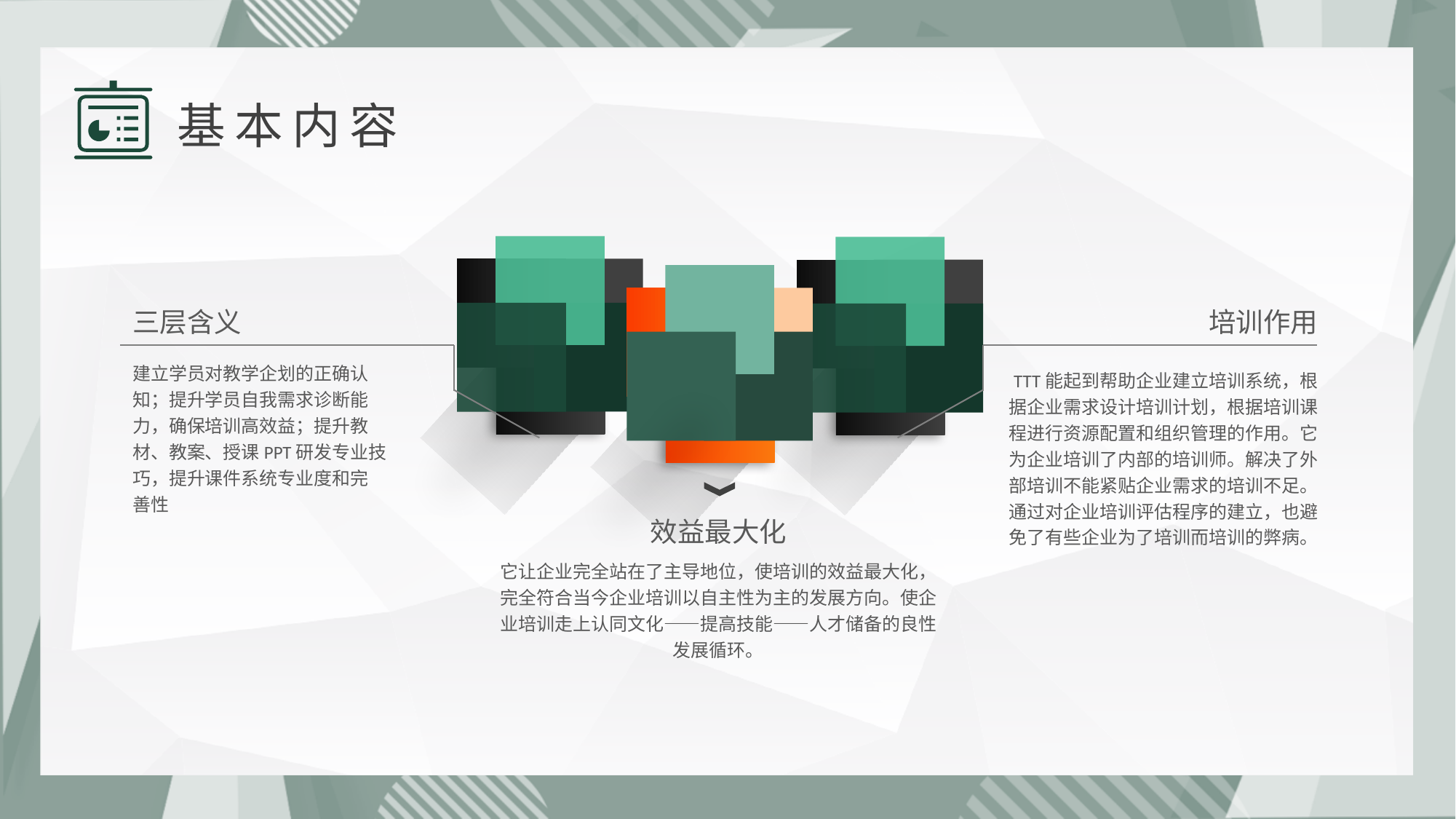

基本内容

三层含义
建立学员对教学企划的正确认知；提升学员自我需求诊断能力，确保培训高效益；提升教材、教案、授课PPT研发专业技巧，提升课件系统专业度和完善性
培训作用
TTT能起到帮助企业建立培训系统，根据企业需求设计培训计划，根据培训课程进行资源配置和组织管理的作用。它为企业培训了内部的培训师。解决了外部培训不能紧贴企业需求的培训不足。通过对企业培训评估程序的建立，也避免了有些企业为了培训而培训的弊病。
效益最大化
它让企业完全站在了主导地位，使培训的效益最大化，完全符合当今企业培训以自主性为主的发展方向。使企业培训走上认同文化——提高技能——人才储备的良性发展循环。